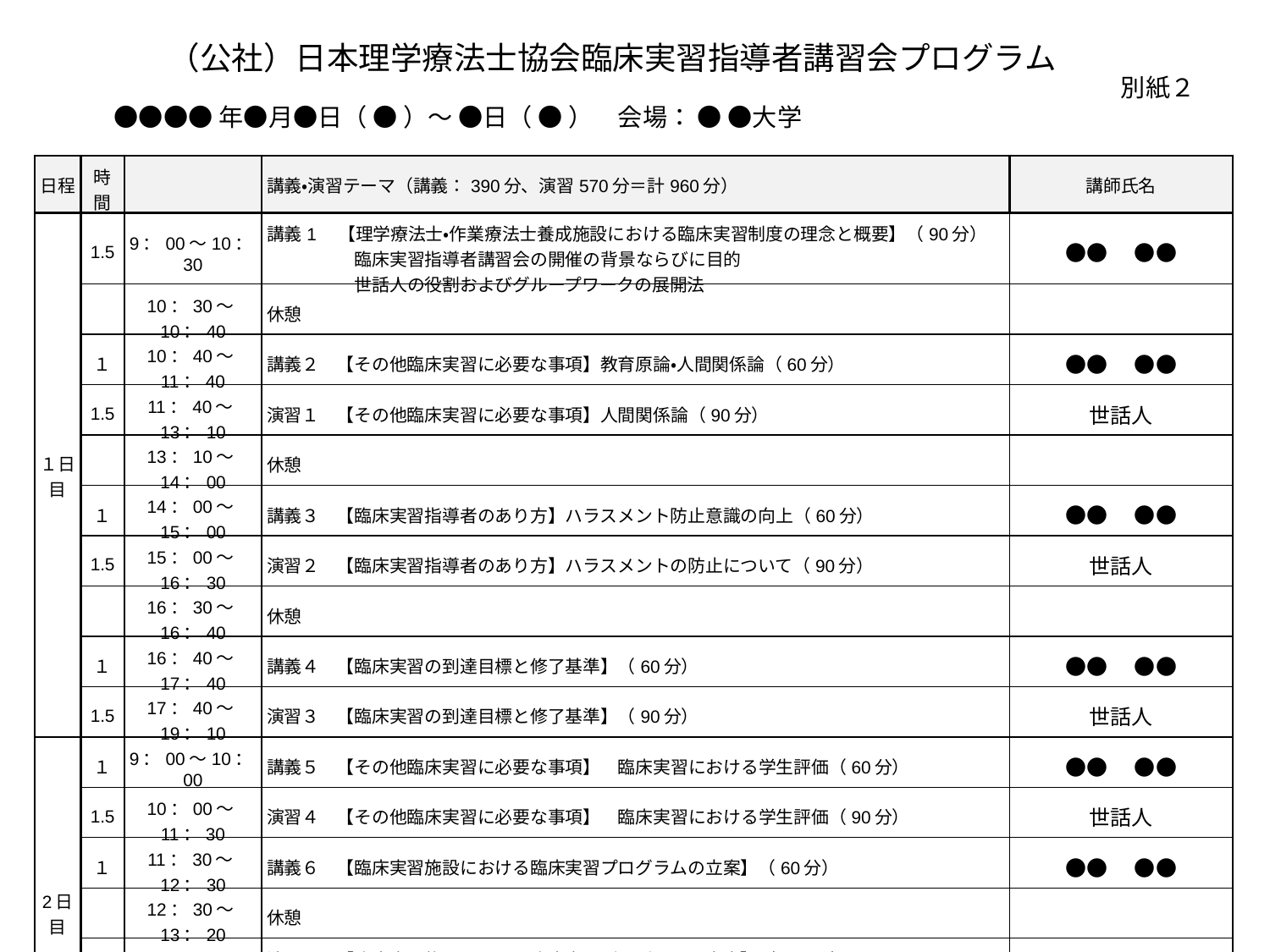

（公社）日本理学療法士協会臨床実習指導者講習会プログラム
別紙２
●●●●年●月●日（ ● ）～ ●日（ ● ）　会場： ● ●大学
|  |  |  |  |  |
| --- | --- | --- | --- | --- |
| 日程 | 時間 |  | 講義・演習テーマ（講義：390分、演習570分＝計960分） | 講師氏名 |
| １日目 | 1.5 | 9：00〜10：30 | 講義1　【理学療法士・作業療法士養成施設における臨床実習制度の理念と概要】（90分） 　　　　　臨床実習指導者講習会の開催の背景ならびに目的 　　　　　世話人の役割およびグループワークの展開法 | ●●　●● |
|  |  | 10：30～10：40 | 休憩 |  |
|  | １ | 10：40〜11：40 | 講義２　【その他臨床実習に必要な事項】教育原論・人間関係論（60分） | ●●　●● |
|  | 1.5 | 11：40〜13：10 | 演習１　【その他臨床実習に必要な事項】人間関係論（90分） | 世話人 |
|  |  | 13：10〜14：00 | 休憩 |  |
|  | １ | 14：00〜15：00 | 講義３　【臨床実習指導者のあり方】ハラスメント防止意識の向上（60分） | ●●　●● |
|  | 1.5 | 15：00〜16：30 | 演習２　【臨床実習指導者のあり方】ハラスメントの防止について（90分） | 世話人 |
|  |  | 16：30〜16：40 | 休憩 |  |
|  | １ | 16：40〜17：40 | 講義４　【臨床実習の到達目標と修了基準】（60分） | ●●　●● |
|  | 1.5 | 17：40〜19：10 | 演習３　【臨床実習の到達目標と修了基準】（90分） | 世話人 |
| 2日目 | １ | 9：00〜10：00 | 講義５　【その他臨床実習に必要な事項】　臨床実習における学生評価（60分） | ●●　●● |
|  | 1.5 | 10：00〜11：30 | 演習４　【その他臨床実習に必要な事項】　臨床実習における学生評価（90分） | 世話人 |
|  | １ | 11：30〜12：30 | 講義６　【臨床実習施設における臨床実習プログラムの立案】（60分） | ●●　●● |
|  |  | 12：30〜13：20 | 休憩 |  |
|  | ２ | 13：20〜15：20 | 演習５　【臨床実習施設における臨床実習プログラムの立案】（120分） 　　　　　規定する時間内で臨床実習プログラムを立案 | 世話人 |
|  |  | 15：20〜15：30 | 休憩 |  |
|  | 1.5 | 15：30〜17：00 | 演習６　【臨床実習指導者およびプログラムの評価】（90分） | 世話人 |